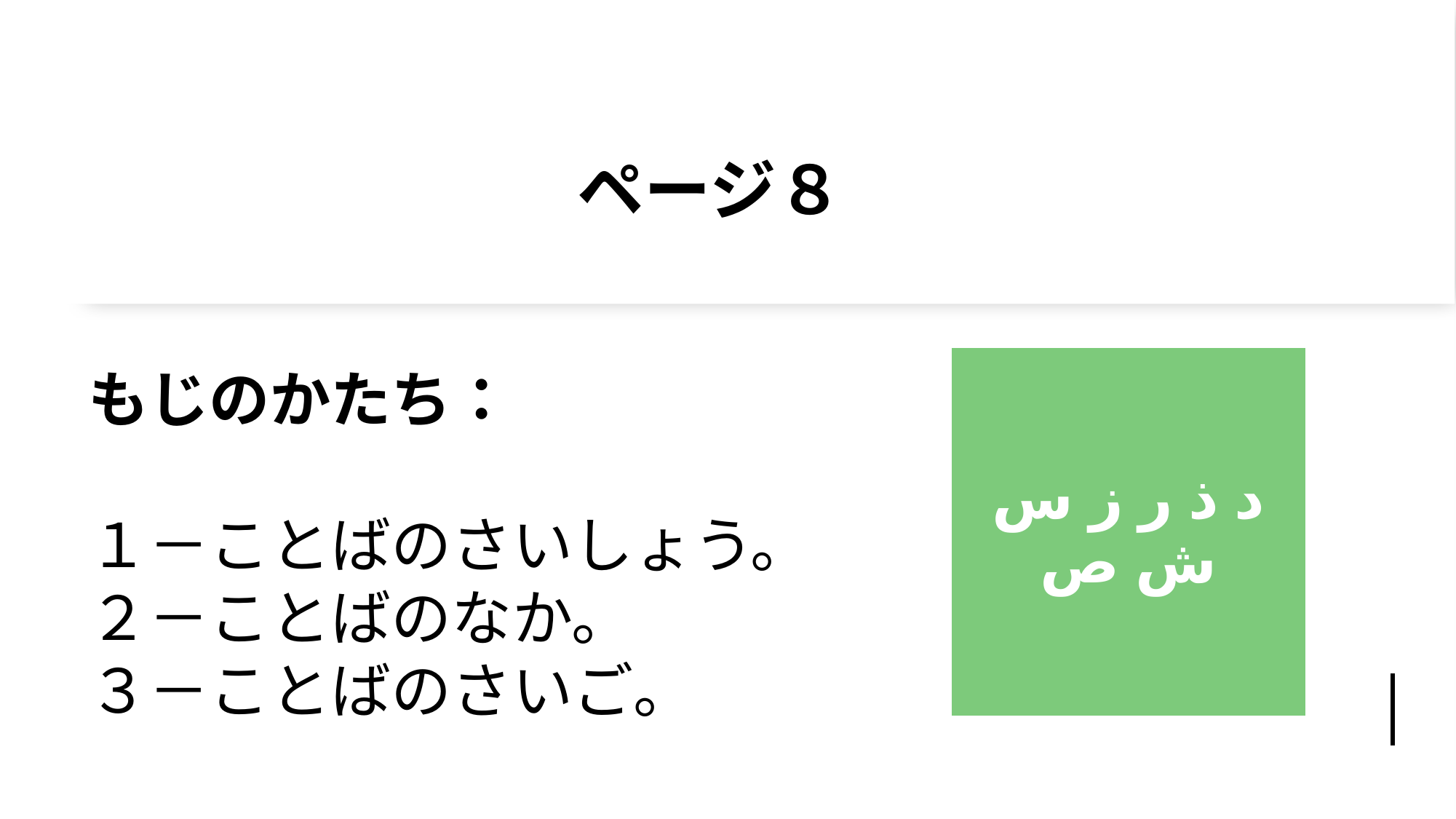

# ページ８

د ذ ر ز س ش ص
もじのかたち：

１－ことばのさいしょう。
２－ことばのなか。
３－ことばのさいご。